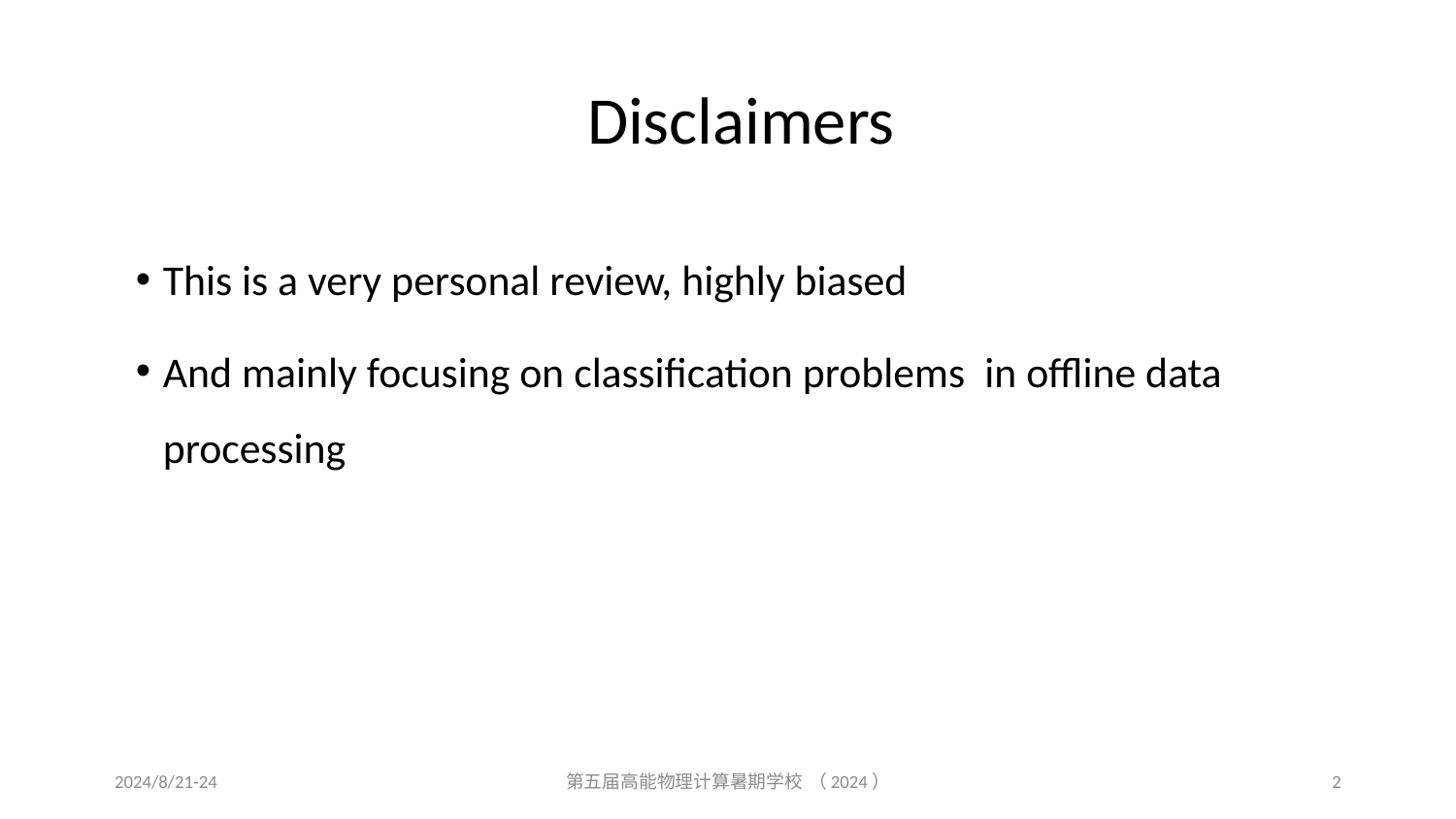

Disclaimers
This is a very personal review, highly biased
And mainly focusing on classification problems  in offline data processing
2024/8/21-24
第五届高能物理计算暑期学校 （2024）
2